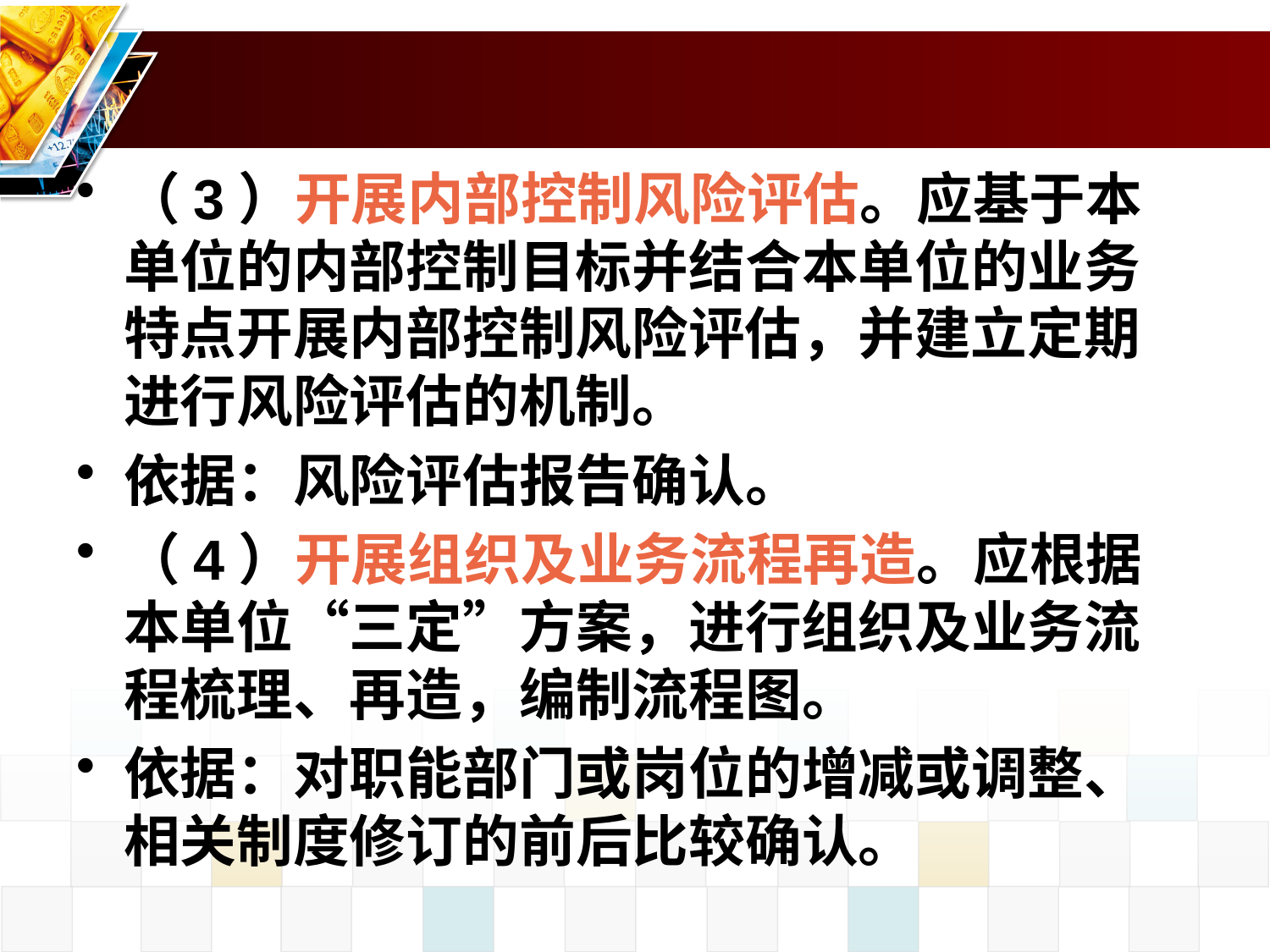

（3）开展内部控制风险评估。应基于本单位的内部控制目标并结合本单位的业务特点开展内部控制风险评估，并建立定期进行风险评估的机制。
依据：风险评估报告确认。
（4）开展组织及业务流程再造。应根据本单位“三定”方案，进行组织及业务流程梳理、再造，编制流程图。
依据：对职能部门或岗位的增减或调整、相关制度修订的前后比较确认。